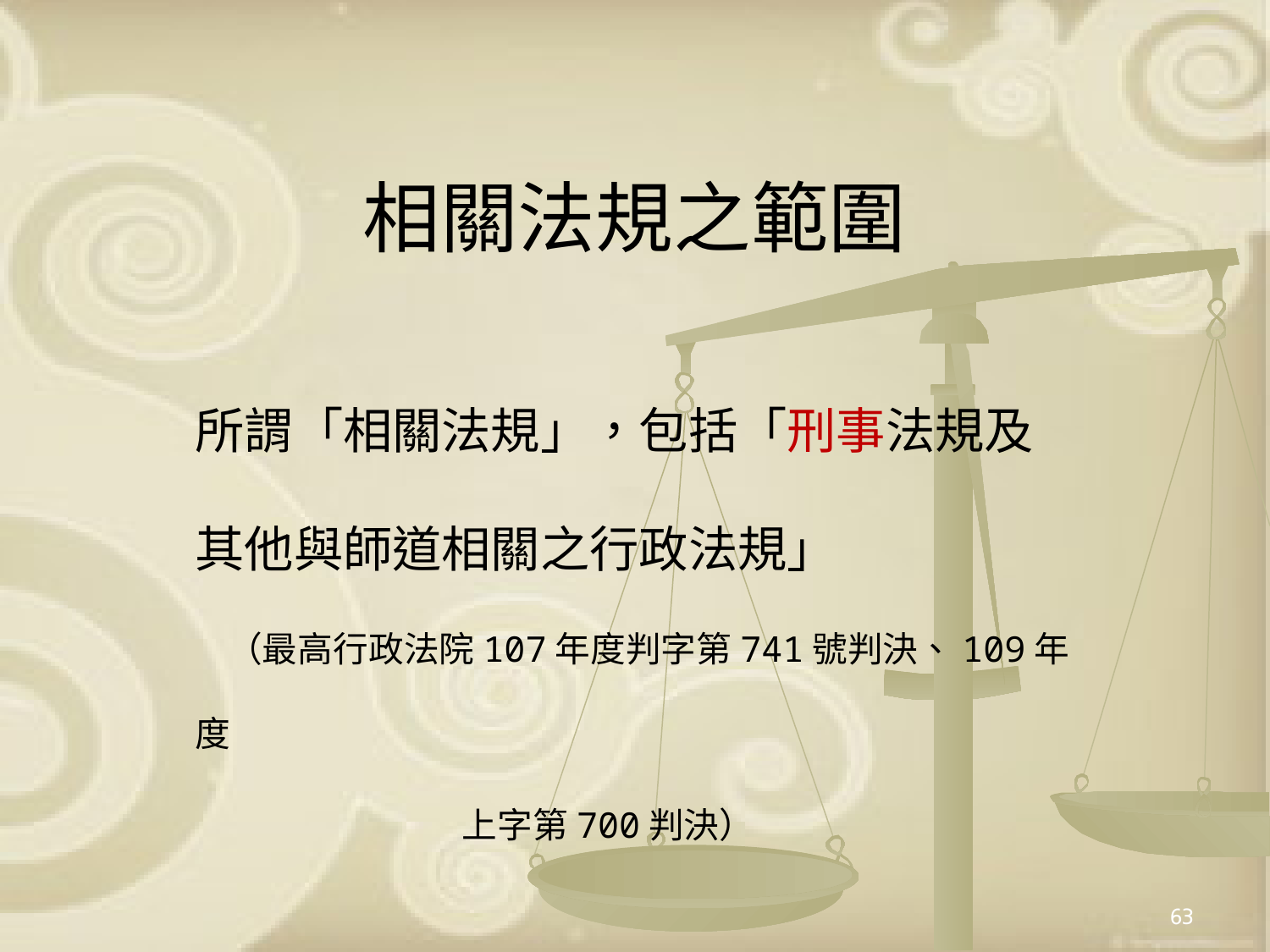

# 相關法規之範圍
所謂「相關法規」，包括「刑事法規及其他與師道相關之行政法規」
   （最高行政法院107年度判字第741號判決、109年度
                                 上字第700判決）

63